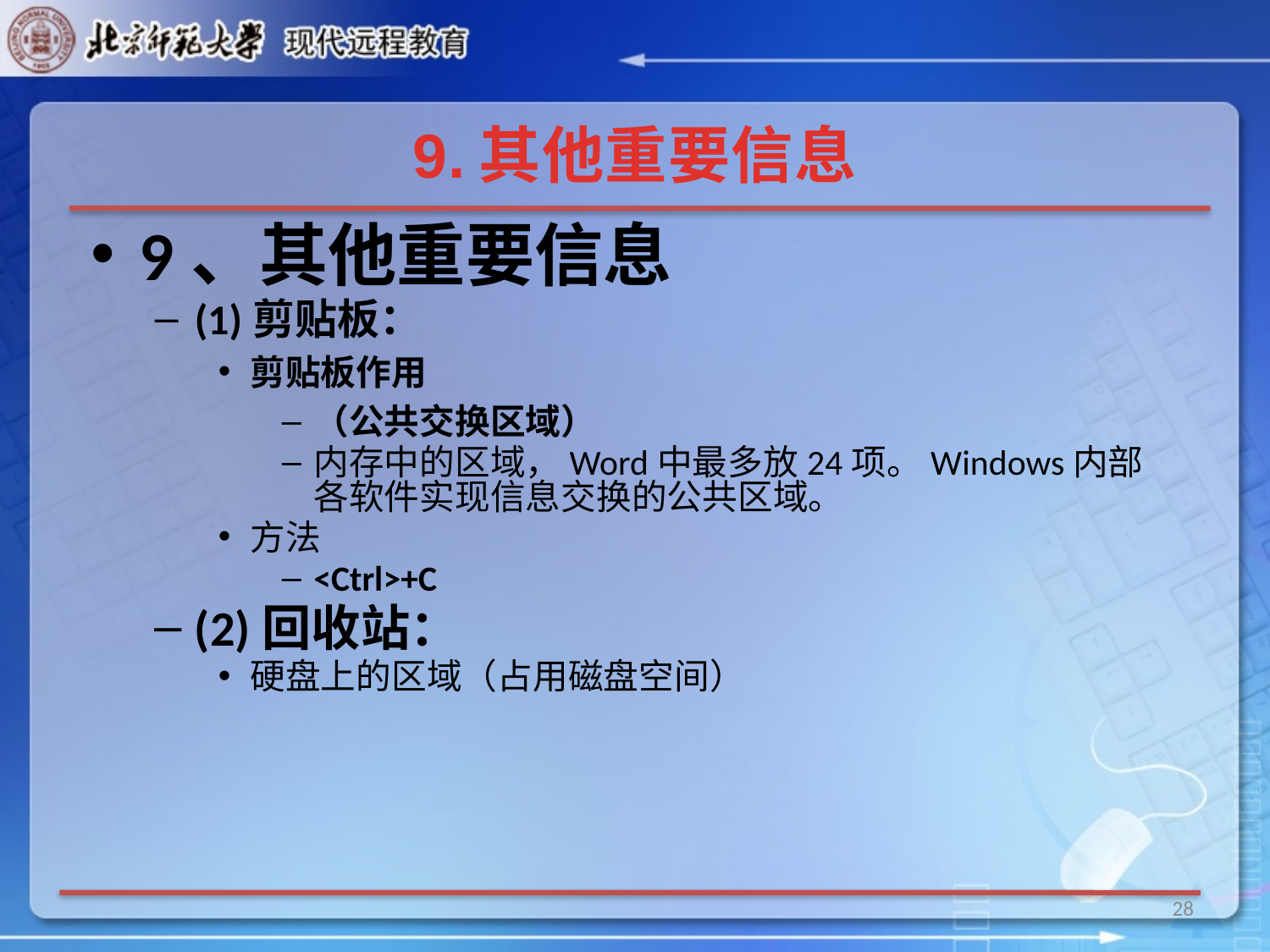

# 9.其他重要信息
9、其他重要信息
(1)剪贴板：
剪贴板作用
（公共交换区域）
内存中的区域，Word中最多放24项。Windows内部各软件实现信息交换的公共区域。
方法
<Ctrl>+C
(2)回收站：
硬盘上的区域（占用磁盘空间）
28